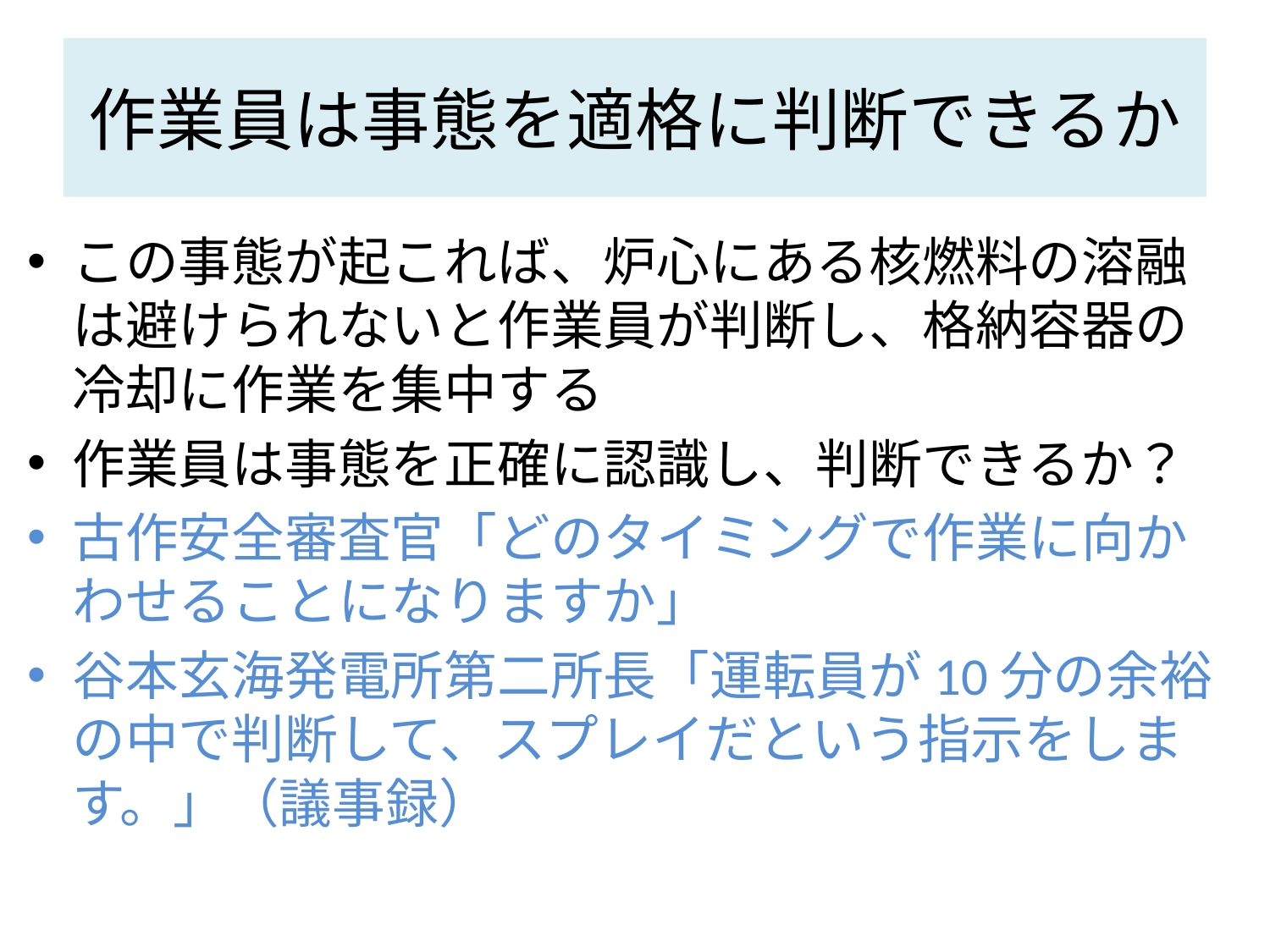

# 作業員は事態を適格に判断できるか
この事態が起これば、炉心にある核燃料の溶融は避けられないと作業員が判断し、格納容器の冷却に作業を集中する
作業員は事態を正確に認識し、判断できるか？
古作安全審査官「どのタイミングで作業に向かわせることになりますか」
谷本玄海発電所第二所長「運転員が10分の余裕の中で判断して、スプレイだという指示をします。」（議事録）